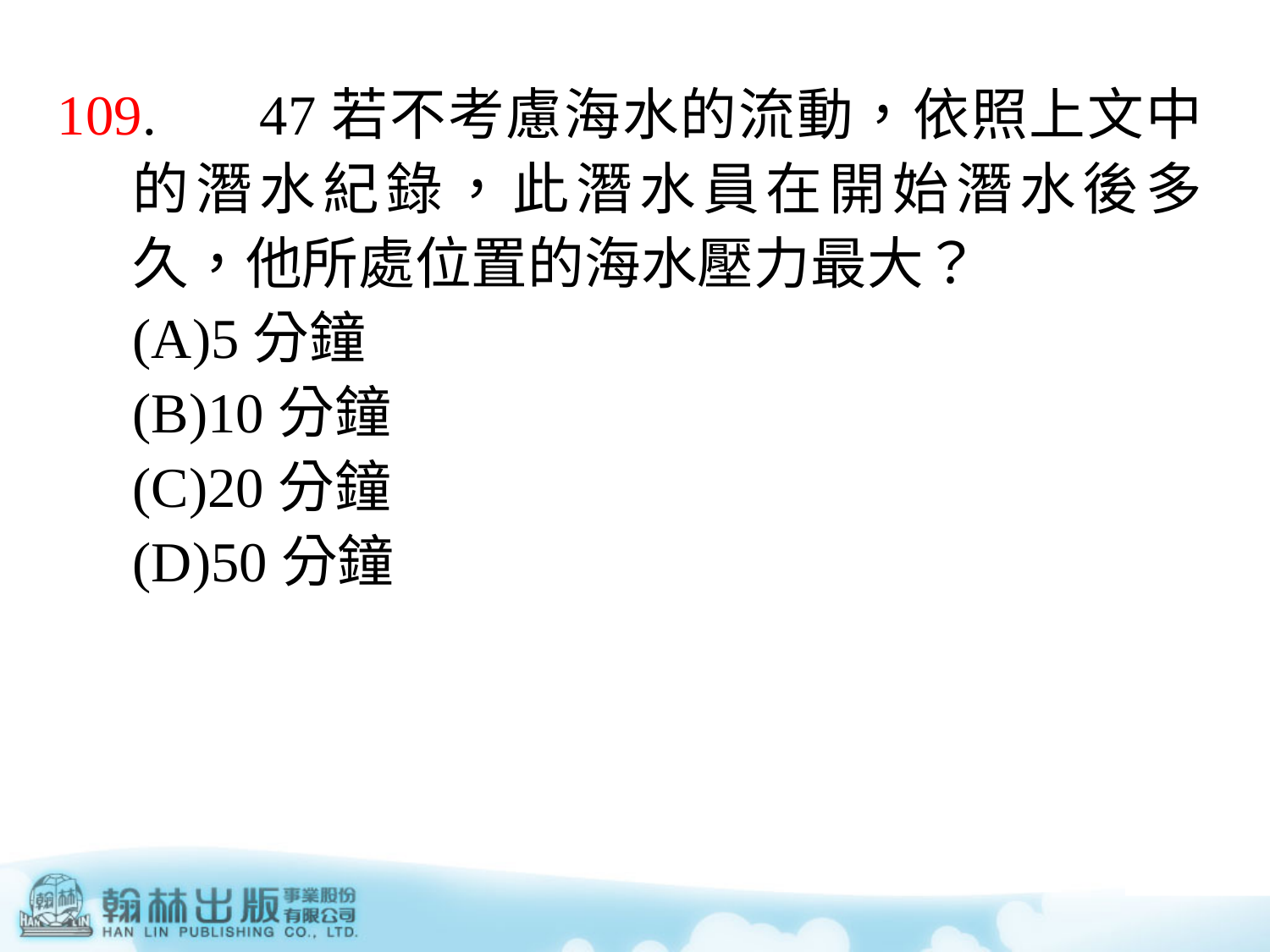

109.	47若不考慮海水的流動，依照上文中的潛水紀錄，此潛水員在開始潛水後多久，他所處位置的海水壓力最大？
	(A)5分鐘
	(B)10分鐘
	(C)20分鐘
	(D)50分鐘